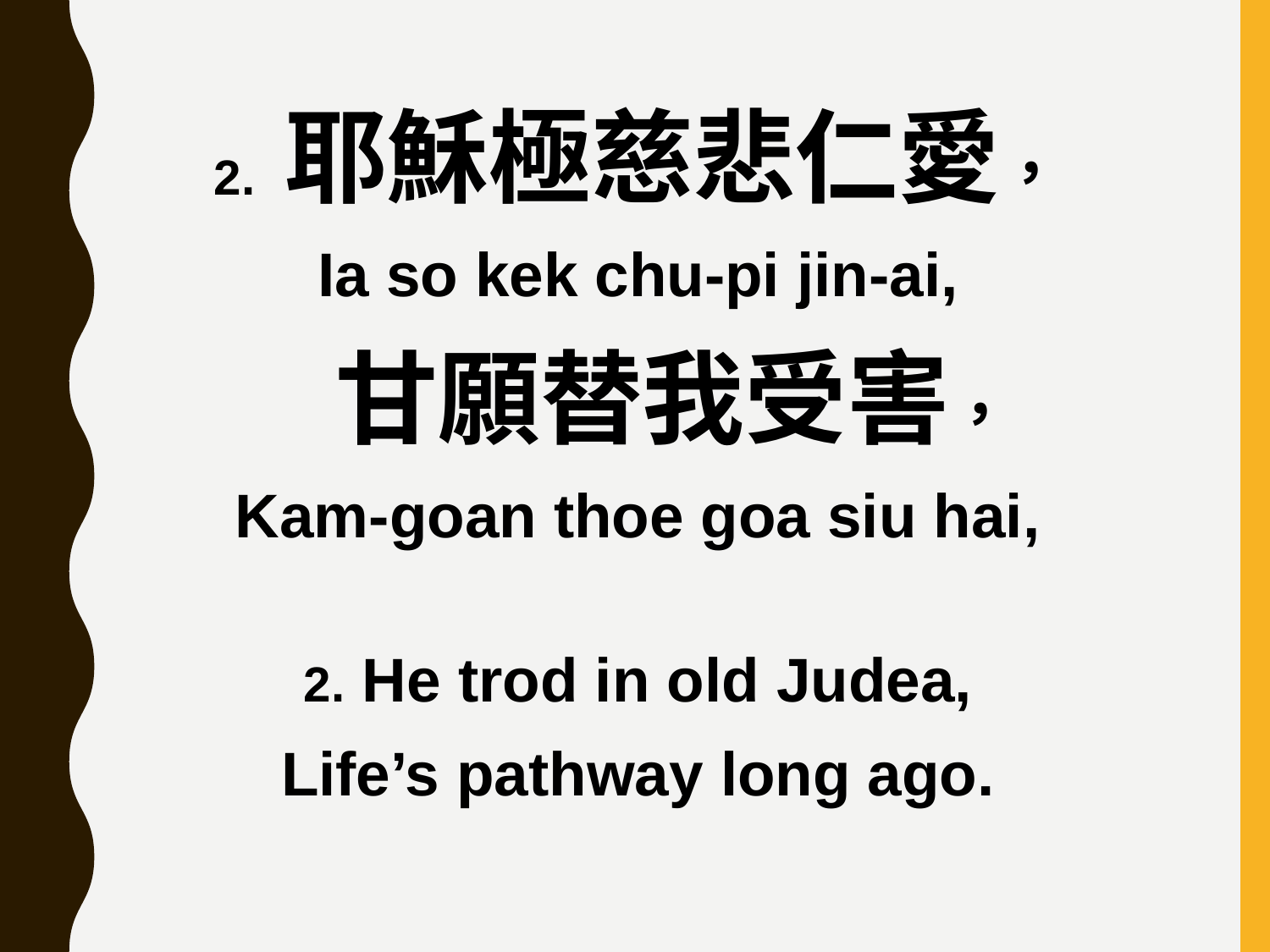

2. 耶穌極慈悲仁愛，
Ia so kek chu-pi jin-ai,
  甘願替我受害，
Kam-goan thoe goa siu hai,

2. He trod in old Judea,
Life’s pathway long ago.